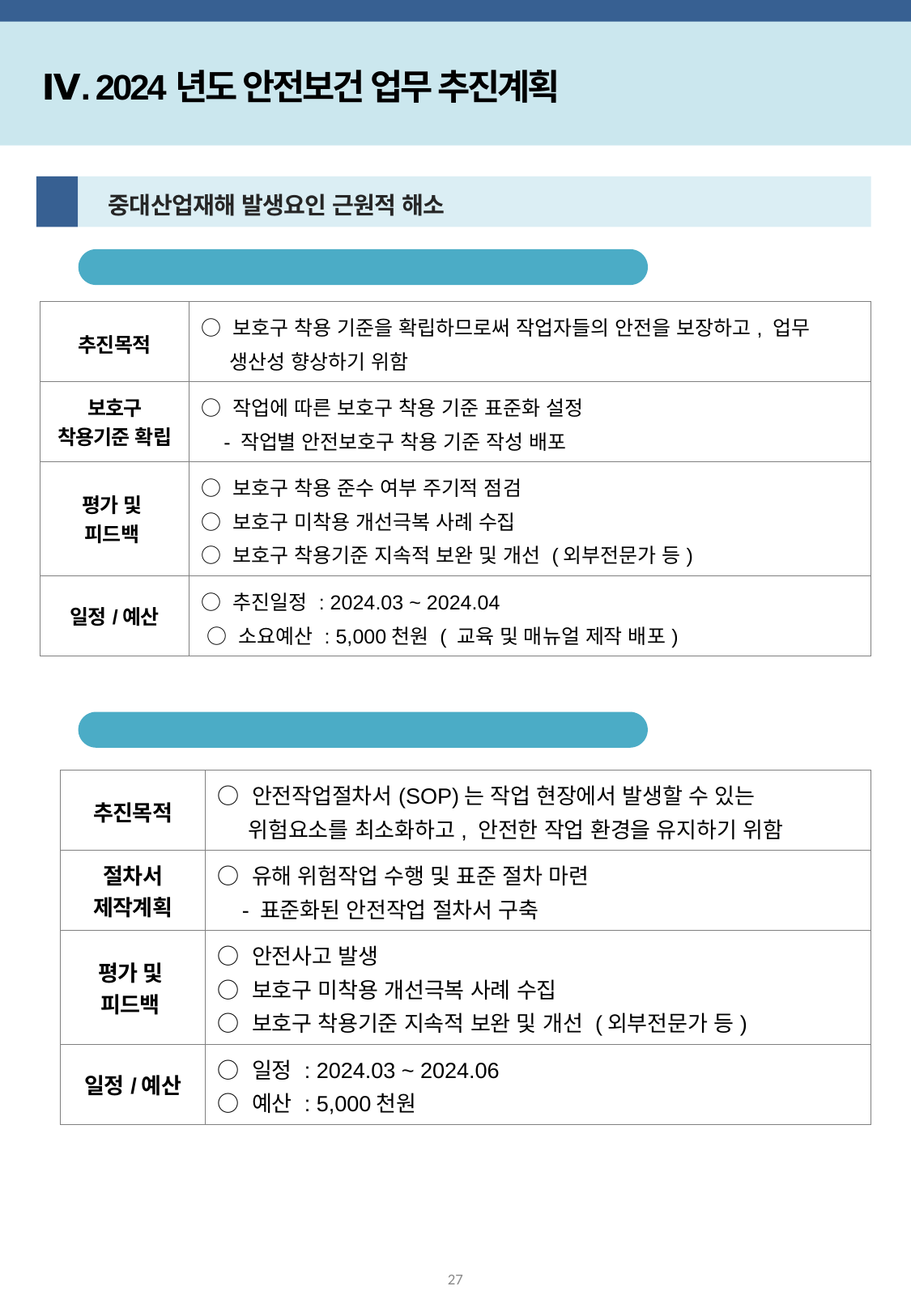

Ⅳ. 2024년도 안전보건 업무 추진계획
4
  중대산업재해 발생요인 근원적 해소
보호구 착용 기준 확립

| 추진목적 | ○ 보호구 착용 기준을 확립하므로써 작업자들의 안전을 보장하고, 업무 생산성 향상하기 위함 |
| --- | --- |
| 보호구 착용기준 확립 | ○ 작업에 따른 보호구 착용 기준 표준화 설정 - 작업별 안전보호구 착용 기준 작성 배포 |
| 평가 및 피드백 | ○ 보호구 착용 준수 여부 주기적 점검 ○ 보호구 미착용 개선극복 사례 수집 ○ 보호구 착용기준 지속적 보완 및 개선 (외부전문가 등) |
| 일정/예산 | ○ 추진일정 : 2024.03 ~ 2024.04 ○ 소요예산 : 5,000천원 ( 교육 및 매뉴얼 제작 배포) |
안전작업 절차서(SOP) 제작
| 추진목적 | ○ 안전작업절차서(SOP)는 작업 현장에서 발생할 수 있는 위험요소를 최소화하고, 안전한 작업 환경을 유지하기 위함 |
| --- | --- |
| 절차서 제작계획 | ○ 유해 위험작업 수행 및 표준 절차 마련 - 표준화된 안전작업 절차서 구축 |
| 평가 및 피드백 | ○ 안전사고 발생 ○ 보호구 미착용 개선극복 사례 수집 ○ 보호구 착용기준 지속적 보완 및 개선 (외부전문가 등) |
| 일정/예산 | ○ 일정 : 2024.03 ~ 2024.06 ○ 예산 : 5,000천원 |
27